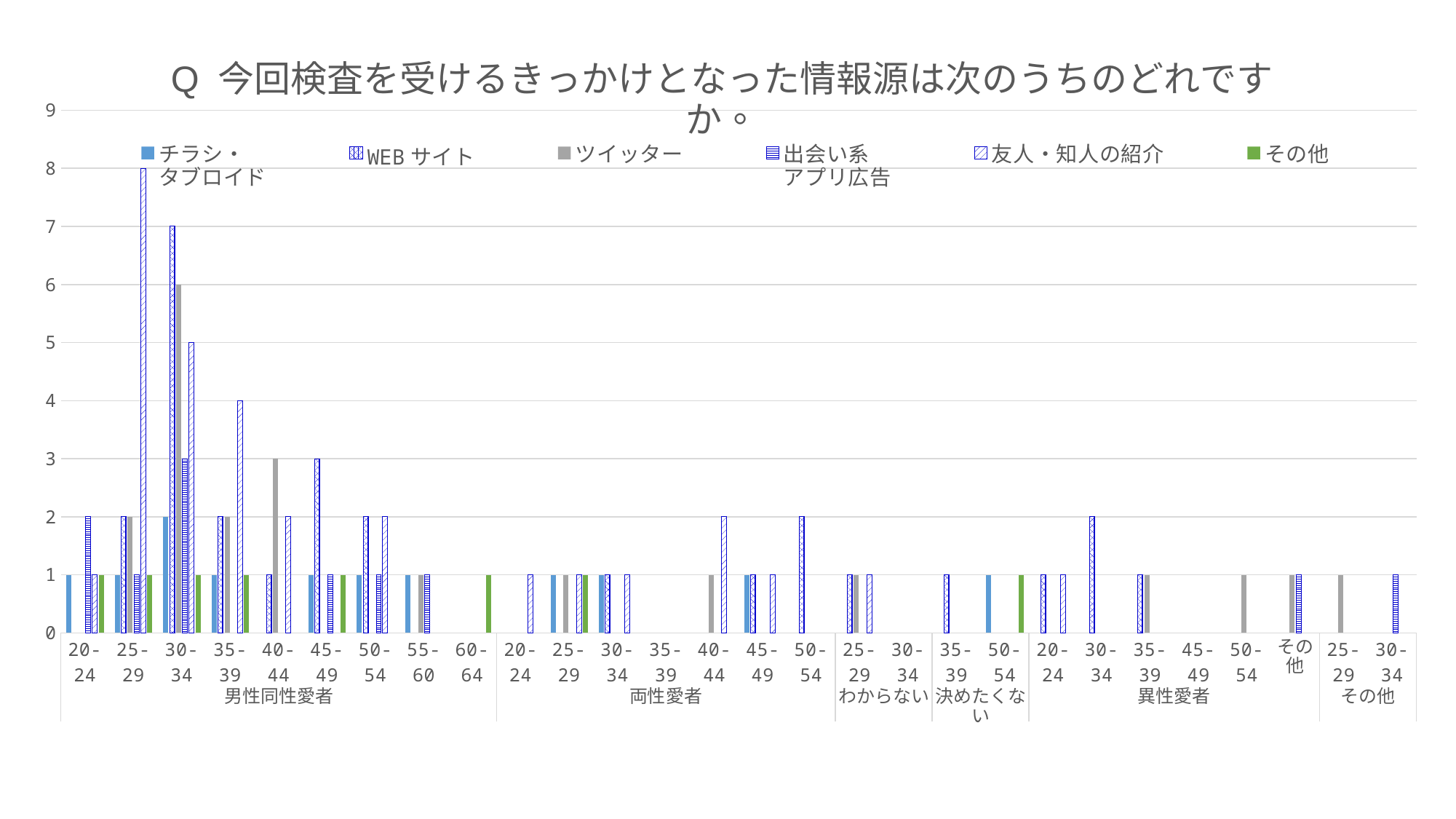

### Chart: Q 今回検査を受けるきっかけとなった情報源は次のうちのどれですか。

| Category | チラシ・
タブロイド | WEBサイト | ツイッター | 出会い系
アプリ広告 | 友人・知人の紹介 | その他 |
|---|---|---|---|---|---|---|
| 20-24 | 1.0 | None | None | 2.0 | 1.0 | 1.0 |
| 25-29 | 1.0 | 2.0 | 2.0 | 1.0 | 8.0 | 1.0 |
| 30-34 | 2.0 | 7.0 | 6.0 | 3.0 | 5.0 | 1.0 |
| 35-39 | 1.0 | 2.0 | 2.0 | None | 4.0 | 1.0 |
| 40-44 | None | 1.0 | 3.0 | None | 2.0 | None |
| 45-49 | 1.0 | 3.0 | None | 1.0 | None | 1.0 |
| 50-54 | 1.0 | 2.0 | None | 1.0 | 2.0 | None |
| 55-60 | 1.0 | None | 1.0 | 1.0 | None | None |
| 60-64 | None | None | None | None | None | 1.0 |
| 20-24 | None | None | None | None | 1.0 | None |
| 25-29 | 1.0 | None | 1.0 | None | 1.0 | 1.0 |
| 30-34 | 1.0 | 1.0 | None | None | 1.0 | None |
| 35-39 | None | None | None | None | None | None |
| 40-44 | None | None | 1.0 | None | 2.0 | None |
| 45-49 | 1.0 | 1.0 | None | None | 1.0 | None |
| 50-54 | None | 2.0 | None | None | None | None |
| 25-29 | None | 1.0 | 1.0 | None | 1.0 | None |
| 30-34 | None | None | None | None | None | None |
| 35-39 | None | 1.0 | None | None | None | None |
| 50-54 | 1.0 | None | None | None | None | 1.0 |
| 20-24 | None | 1.0 | None | None | 1.0 | None |
| 30-34 | None | 2.0 | None | None | None | None |
| 35-39 | None | 1.0 | 1.0 | None | None | None |
| 45-49 | None | None | None | None | None | None |
| 50-54 | None | None | 1.0 | None | None | None |
| その他 | None | None | 1.0 | 1.0 | None | None |
| 25-29 | None | None | 1.0 | None | None | None |
| 30-34 | None | None | None | 1.0 | None | None |